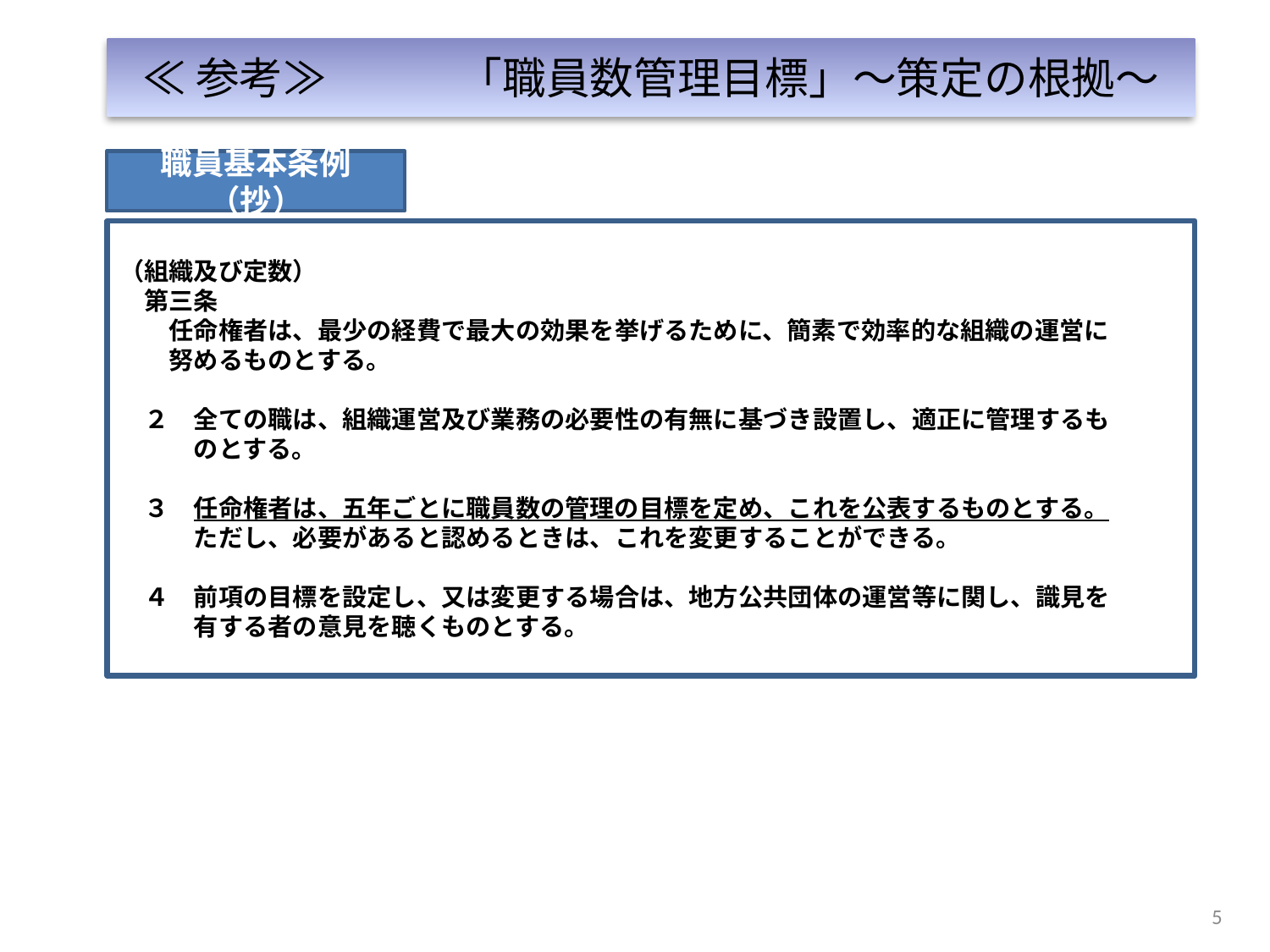

# ≪参考≫　　　「職員数管理目標」～策定の根拠～
職員基本条例（抄）
（組織及び定数）
　第三条
　　任命権者は、最少の経費で最大の効果を挙げるために、簡素で効率的な組織の運営に
　　努めるものとする。

　２　全ての職は、組織運営及び業務の必要性の有無に基づき設置し、適正に管理するも
　　　のとする。

　３　任命権者は、五年ごとに職員数の管理の目標を定め、これを公表するものとする。
　　　ただし、必要があると認めるときは、これを変更することができる。

　４　前項の目標を設定し、又は変更する場合は、地方公共団体の運営等に関し、識見を
　　　有する者の意見を聴くものとする。
5